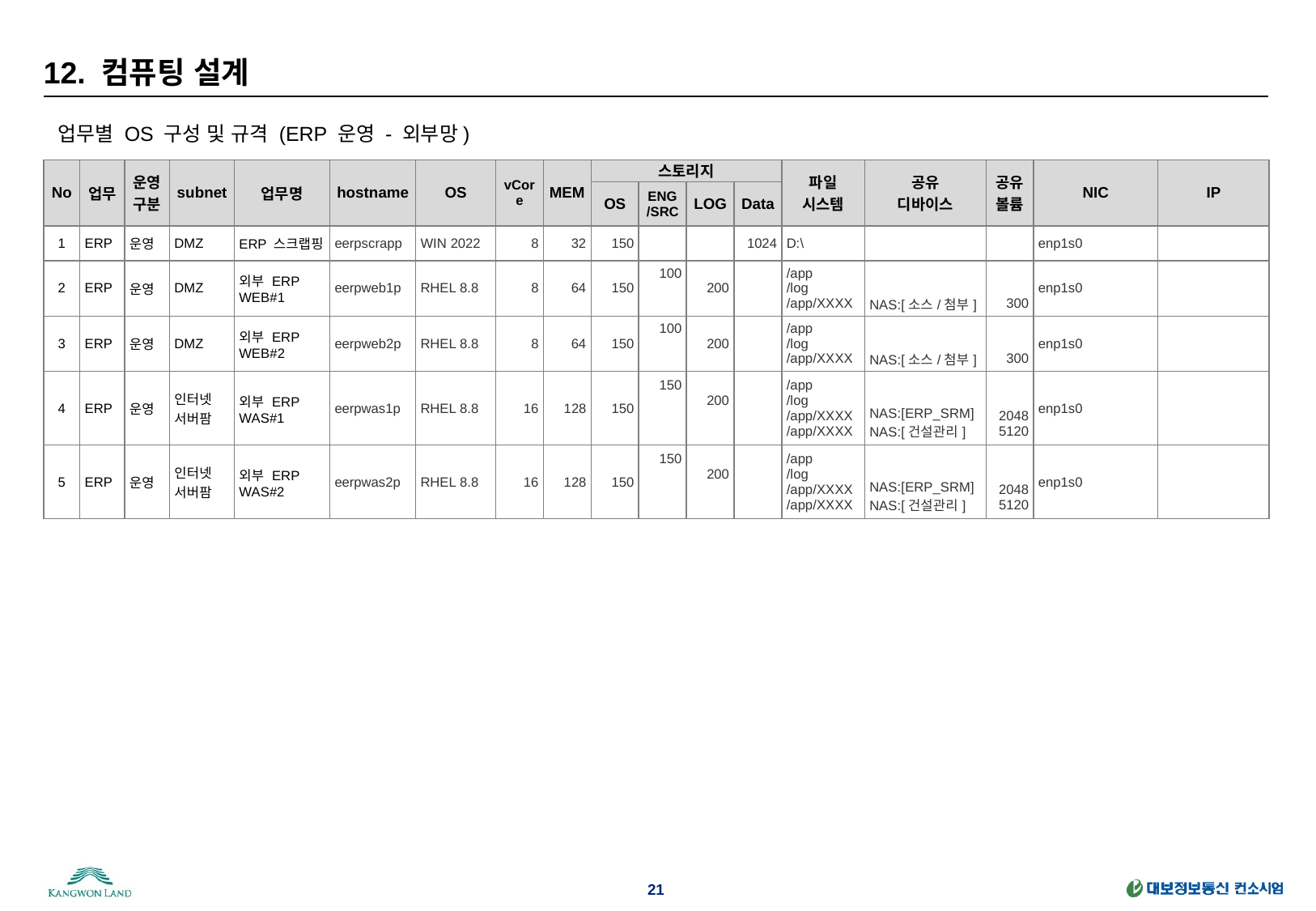

# 12. 컴퓨팅 설계
업무별 OS 구성 및 규격 (ERP 운영 - 외부망)
| No | 업무 | 운영구분 | subnet | 업무명 | hostname | OS | vCore | MEM | 스토리지 |  |  |  | 파일 시스템 | 공유 디바이스 | 공유 볼륨 | NIC | IP |
| --- | --- | --- | --- | --- | --- | --- | --- | --- | --- | --- | --- | --- | --- | --- | --- | --- | --- |
|  |  |  |  |  |  |  |  |  | OS | ENG /SRC | LOG | Data |  |  |  |  |  |
| 1 | ERP | 운영 | DMZ | ERP 스크랩핑 | eerpscrapp | WIN 2022 | 8 | 32 | 150 |  |  | 1024 | D:\ |  |  | enp1s0 |  |
| 2 | ERP | 운영 | DMZ | 외부 ERP WEB#1 | eerpweb1p | RHEL 8.8 | 8 | 64 | 150 | 100 | 200 |  | /app /log /app/XXXX | NAS:[소스/첨부] | 300 | enp1s0 |  |
| 3 | ERP | 운영 | DMZ | 외부 ERP WEB#2 | eerpweb2p | RHEL 8.8 | 8 | 64 | 150 | 100 | 200 |  | /app /log /app/XXXX | NAS:[소스/첨부] | 300 | enp1s0 |  |
| 4 | ERP | 운영 | 인터넷 서버팜 | 외부 ERP WAS#1 | eerpwas1p | RHEL 8.8 | 16 | 128 | 150 | 150 | 200 |  | /app /log /app/XXXX /app/XXXX | NAS:[ERP\_SRM] NAS:[건설관리] | 2048 5120 | enp1s0 |  |
| 5 | ERP | 운영 | 인터넷 서버팜 | 외부 ERP WAS#2 | eerpwas2p | RHEL 8.8 | 16 | 128 | 150 | 150 | 200 |  | /app /log /app/XXXX /app/XXXX | NAS:[ERP\_SRM] NAS:[건설관리] | 2048 5120 | enp1s0 |  |
21